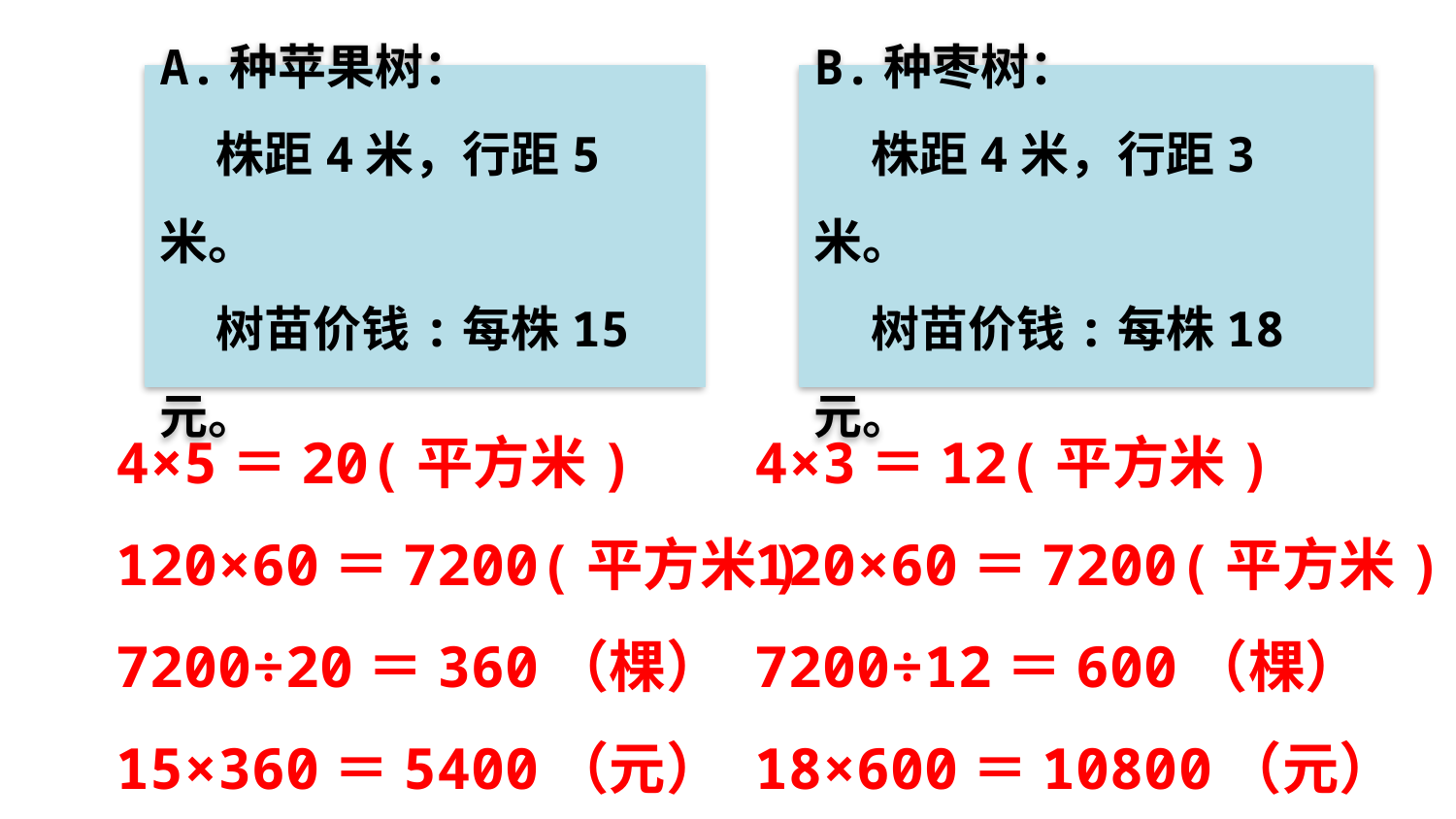

B.种枣树：
株距4米，行距3米。
树苗价钱:每株18元。
A.种苹果树：
株距4米，行距5米。
树苗价钱:每株15元。
4×5＝20(平方米)
120×60＝7200(平方米)
7200÷20＝360（棵）
15×360＝5400（元）
4×3＝12(平方米)
120×60＝7200(平方米)
7200÷12＝600（棵）
18×600＝10800（元）